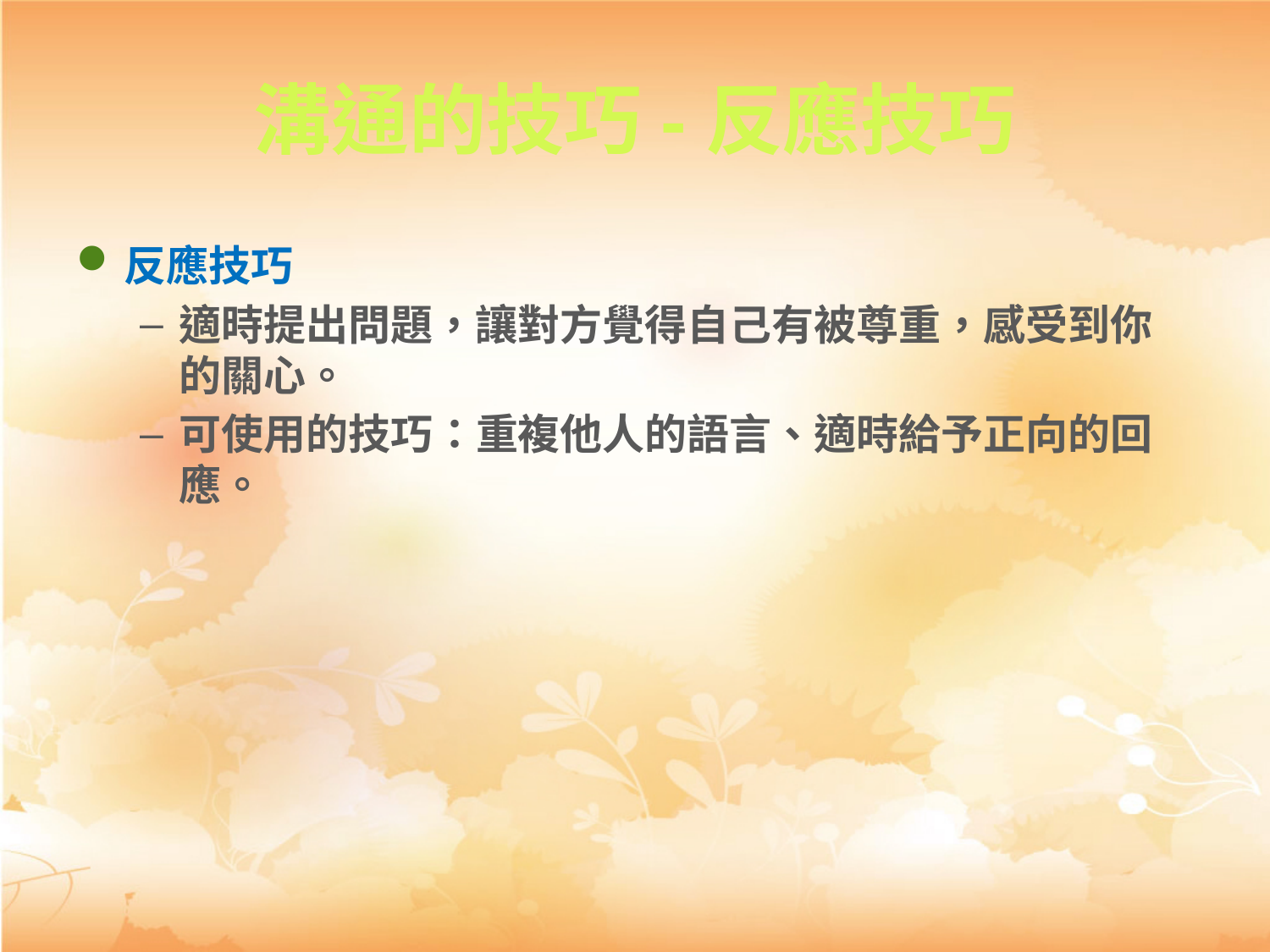

# 溝通的技巧-反應技巧
反應技巧
適時提出問題，讓對方覺得自己有被尊重，感受到你的關心。
可使用的技巧：重複他人的語言、適時給予正向的回應。